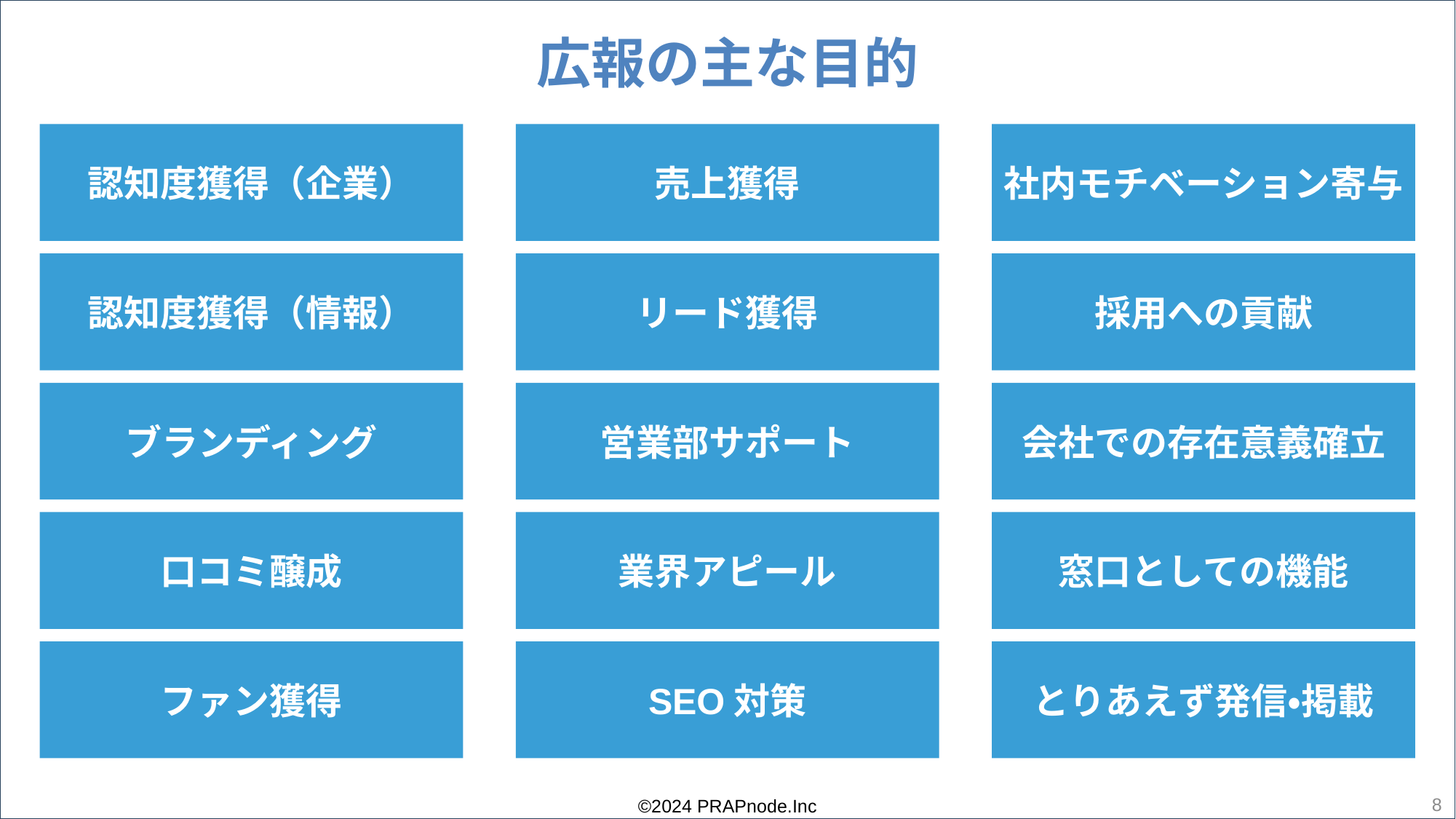

# 広報の主な目的
認知度獲得（企業）
売上獲得
社内モチベーション寄与
認知度獲得（情報）
リード獲得
採用への貢献
ブランディング
営業部サポート
会社での存在意義確立
窓口としての機能
口コミ醸成
業界アピール
ファン獲得
SEO対策
とりあえず発信・掲載
8
©2024 PRAPnode.Inc